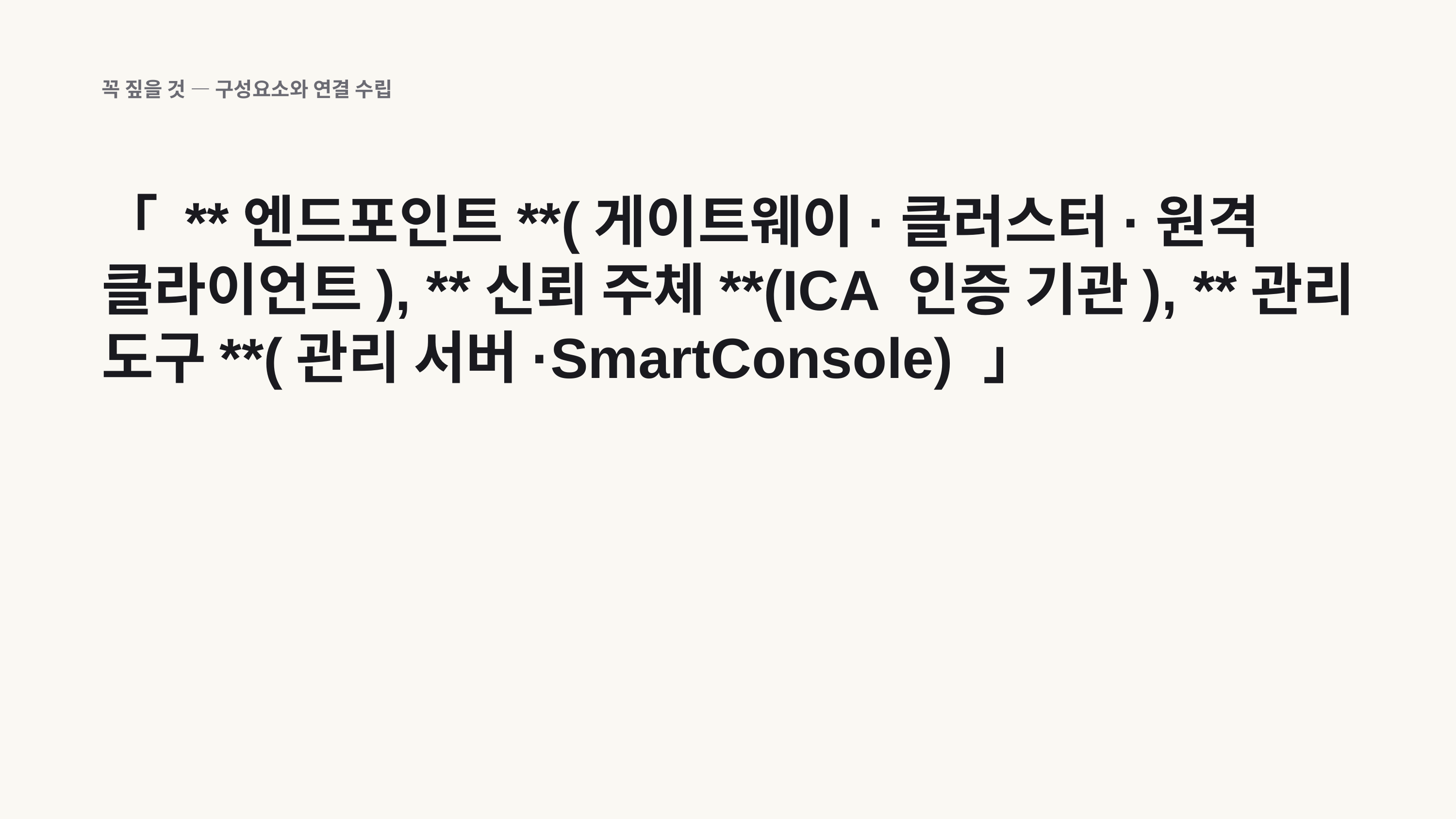

꼭 짚을 것 — 구성요소와 연결 수립
「 **엔드포인트**(게이트웨이·클러스터·원격 클라이언트), **신뢰 주체**(ICA 인증 기관), **관리 도구**(관리 서버·SmartConsole) 」